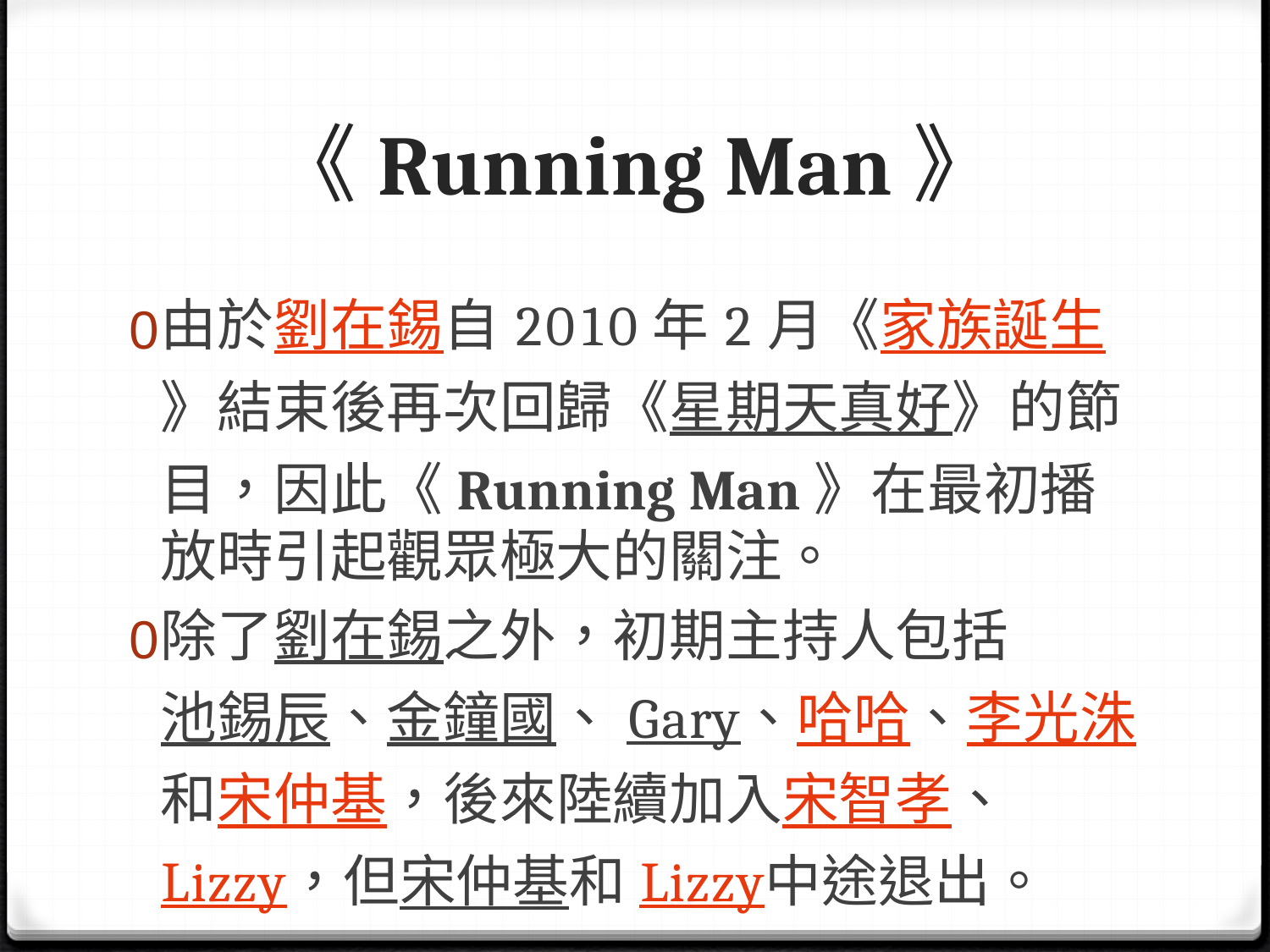

# 《Running Man》
由於劉在錫自2010年2月《家族誕生》結束後再次回歸《星期天真好》的節目，因此《Running Man》在最初播放時引起觀眾極大的關注。
除了劉在錫之外，初期主持人包括池錫辰、金鐘國、Gary、哈哈、李光洙和宋仲基，後來陸續加入宋智孝、Lizzy，但宋仲基和Lizzy中途退出。